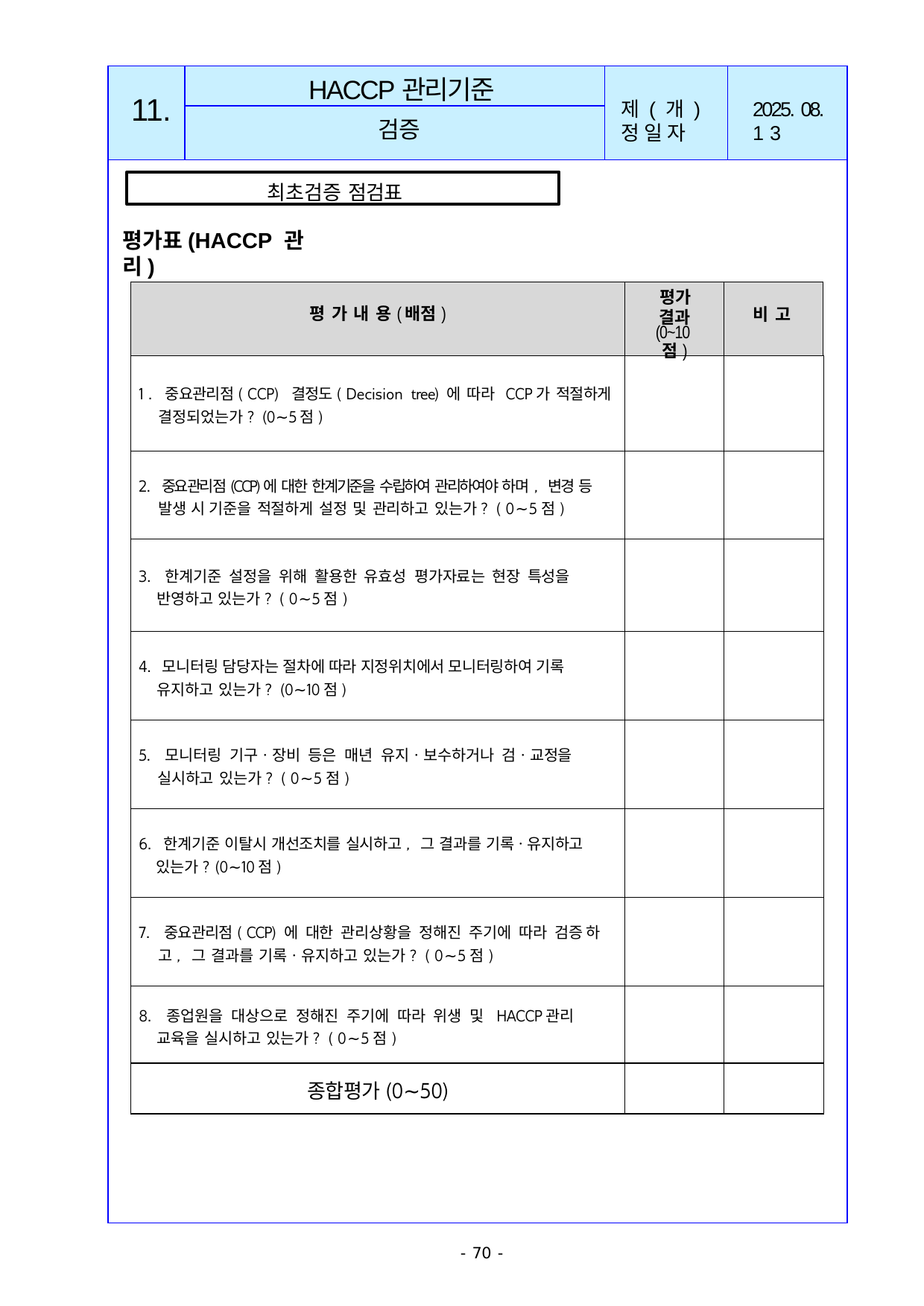

|  |  |  |  |
| --- | --- | --- | --- |
|  |  |  |  |
|  |  |  |  |
HACCP관리기준
11.
제 ( 개 ) 정 일 자
2025. 08. 1 3
검증
최초검증 점검표
평가표(HACCP 관리)
| 평 가 내 용(배점) | 평가 결과 (0~10점) | 비 고 |
| --- | --- | --- |
| 1 . 중요관리점( CCP) 결정도( Decision tree) 에 따라 CCP가 적절하게 결정되었는가? (0∼5점) |  |  |
| 2. 중요관리점(CCP)에 대한 한계기준을 수립하여 관리하여야 하며, 변경 등 발생 시 기준을 적절하게 설정 및 관리하고 있는가? ( 0∼5점) |  |  |
| 3. 한계기준 설정을 위해 활용한 유효성 평가자료는 현장 특성을 반영하고 있는가? ( 0∼5점) |  |  |
| 4. 모니터링 담당자는 절차에 따라 지정위치에서 모니터링하여 기록· 유지하고 있는가? (0∼10점) |  |  |
| 5. 모니터링 기구ㆍ장비 등은 매년 유지ㆍ보수하거나 검ㆍ교정을 실시하고 있는가? ( 0∼5점) |  |  |
| 6. 한계기준 이탈시 개선조치를 실시하고, 그 결과를 기록ㆍ유지하고 있는가? (0∼10점) |  |  |
| 7. 중요관리점( CCP) 에 대한 관리상황을 정해진 주기에 따라 검증 하고, 그 결과를 기록ㆍ유지하고 있는가? ( 0∼5점) |  |  |
| 8. 종업원을 대상으로 정해진 주기에 따라 위생 및 HACCP관리 교육을 실시하고 있는가? ( 0∼5점) |  |  |
| 종합평가(0∼50) |  |  |
- 70 -